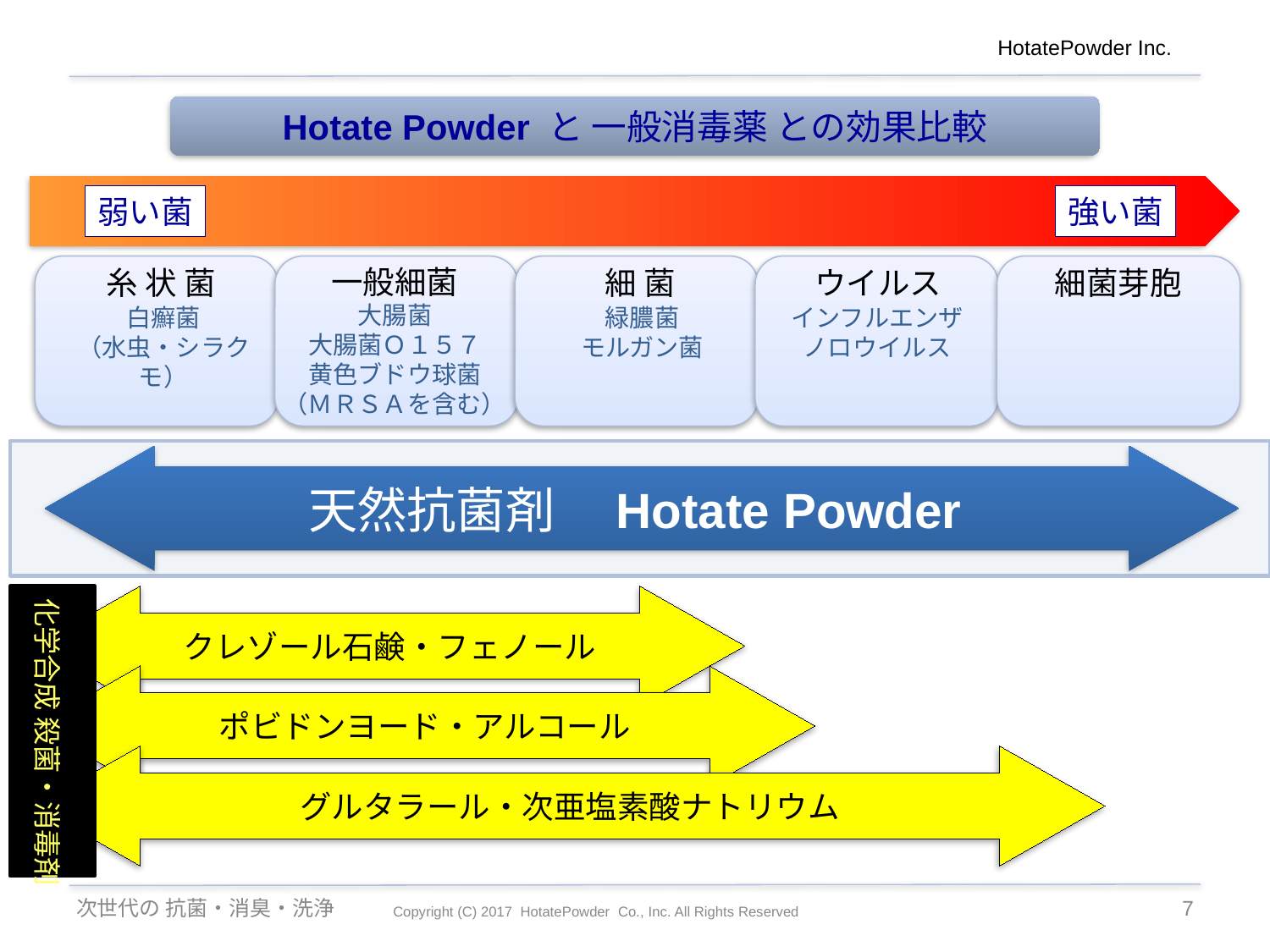

HotatePowder Inc.

Hotate Powder と 一般消毒薬 との効果比較

弱い菌
強い菌

糸 状 菌
白癬菌
（水虫・シラクモ）

一般細菌
大腸菌
大腸菌Ｏ１５７
黄色ブドウ球菌
（ＭＲＳＡを含む）

細 菌
緑膿菌
モルガン菌

ウイルス
細菌芽胞
インフルエンザ
ノロウイルス

天然抗菌剤　Hotate Powder
クレゾール石鹸・フェノール

化学合成 殺菌・消毒剤
ポビドンヨード・アルコール
グルタラール・次亜塩素酸ナトリウム
次世代の 抗菌・消臭・洗浄
7
Copyright (C) 2017  HotatePowder  Co., Inc. All Rights Reserved